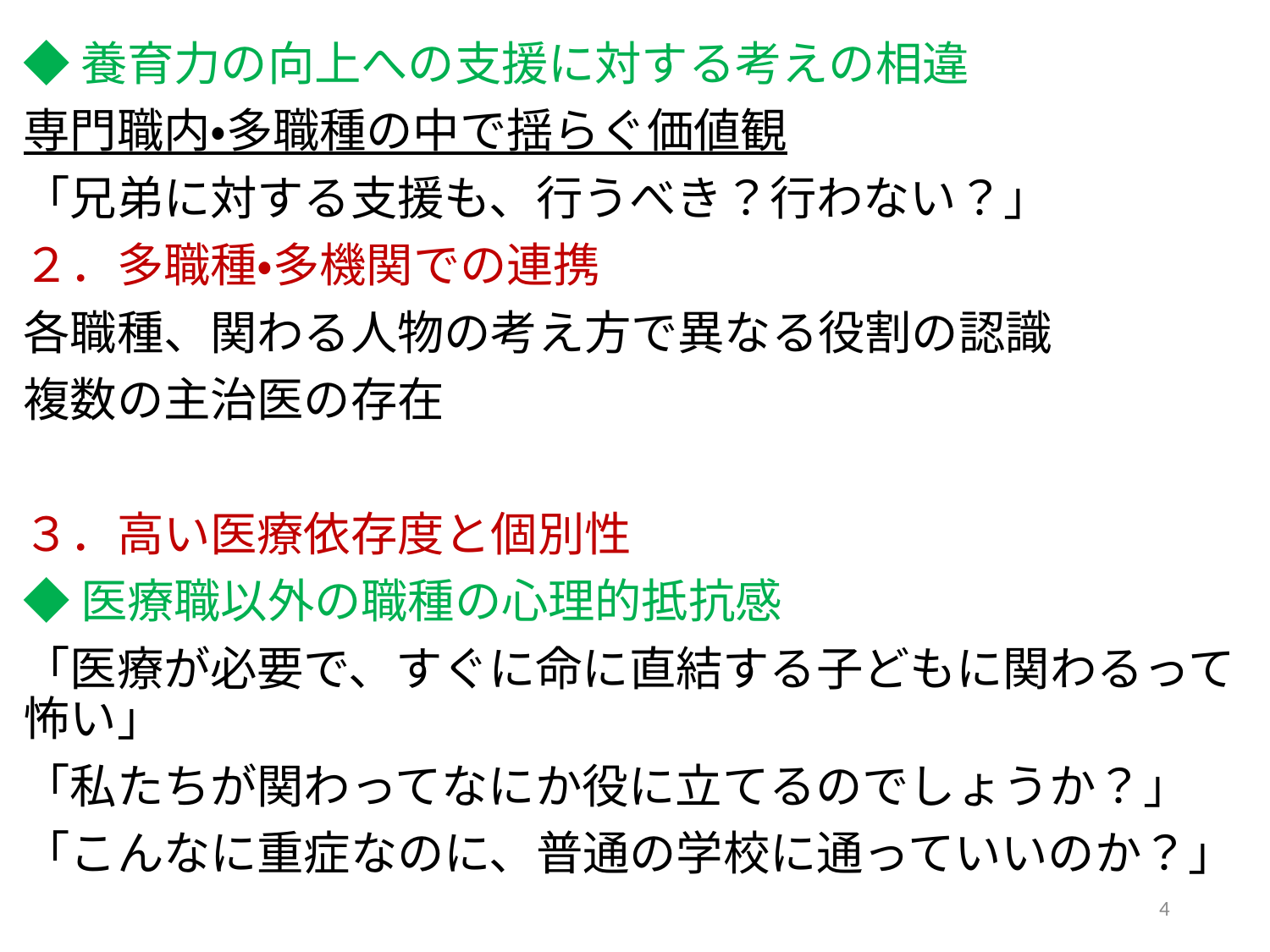

◆養育力の向上への支援に対する考えの相違
専門職内・多職種の中で揺らぐ価値観
「兄弟に対する支援も、行うべき？行わない？」
２．多職種・多機関での連携
各職種、関わる人物の考え方で異なる役割の認識
複数の主治医の存在

３．高い医療依存度と個別性
◆医療職以外の職種の心理的抵抗感
「医療が必要で、すぐに命に直結する子どもに関わるって怖い」
「私たちが関わってなにか役に立てるのでしょうか？」
「こんなに重症なのに、普通の学校に通っていいのか？」

4